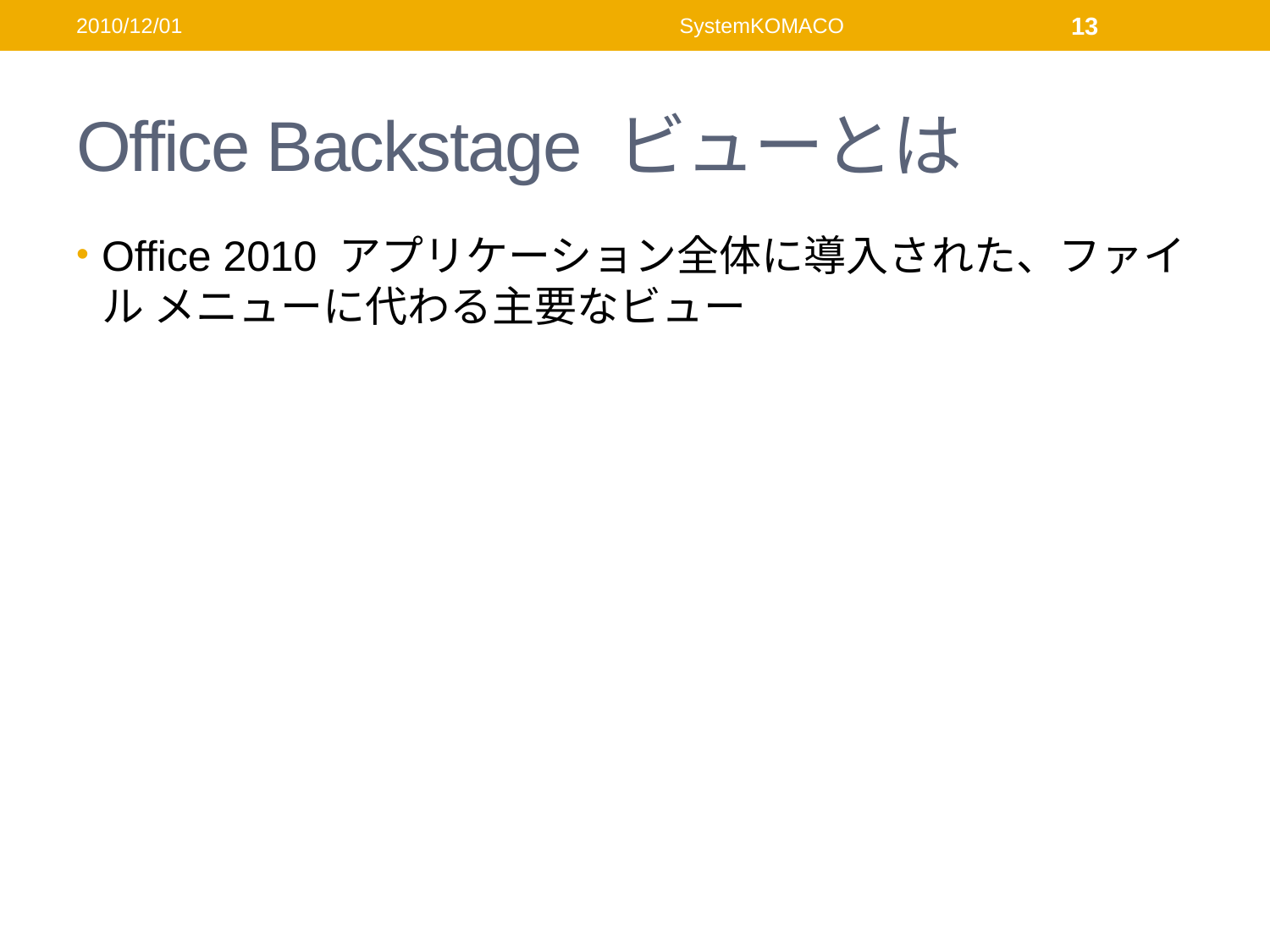

2010/12/01
SystemKOMACO
13
# Office Backstage ビューとは
Office 2010 アプリケーション全体に導入された、ファイル メニューに代わる主要なビュー